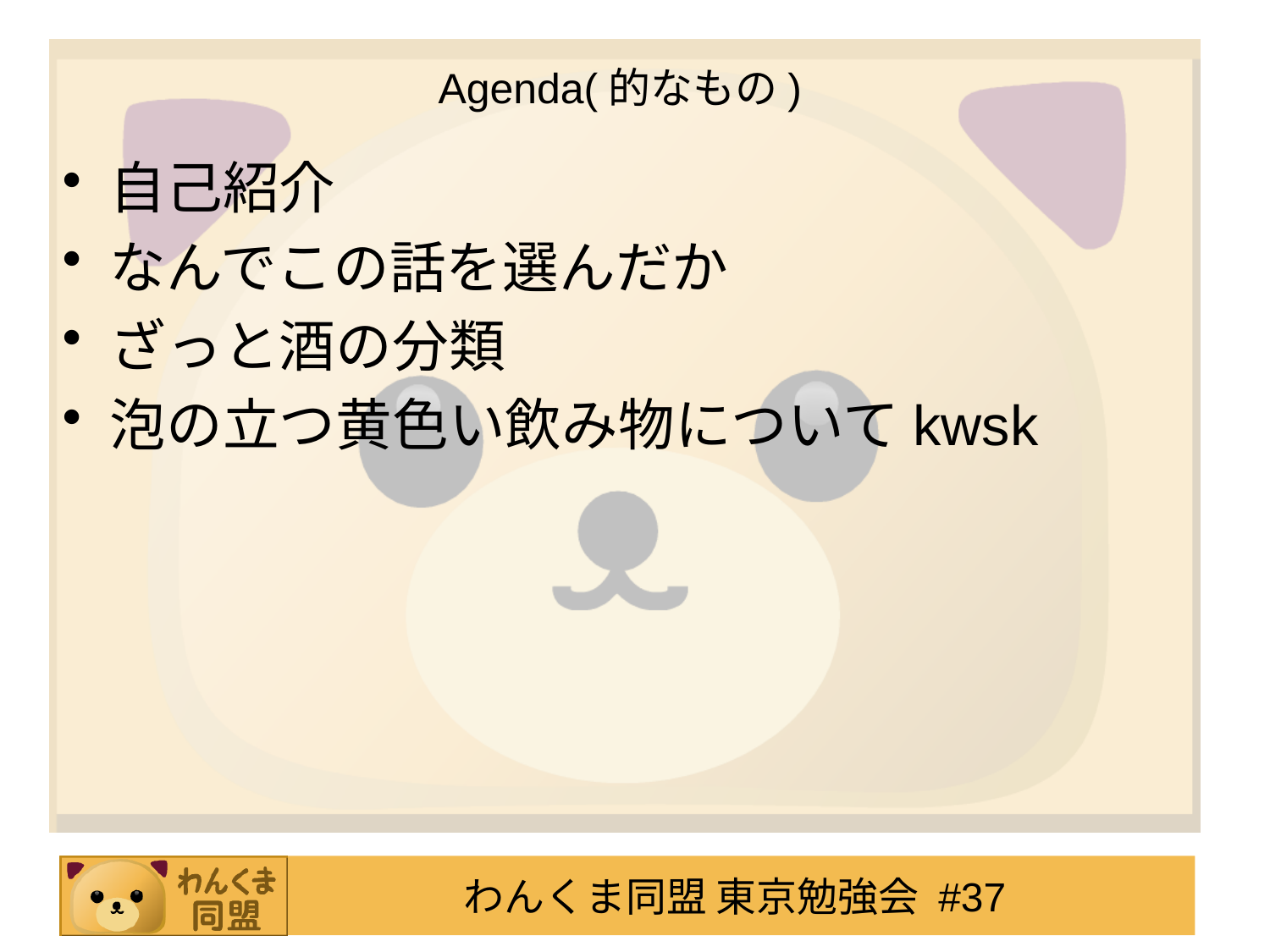

# Agenda(的なもの)
自己紹介
なんでこの話を選んだか
ざっと酒の分類
泡の立つ黄色い飲み物についてkwsk